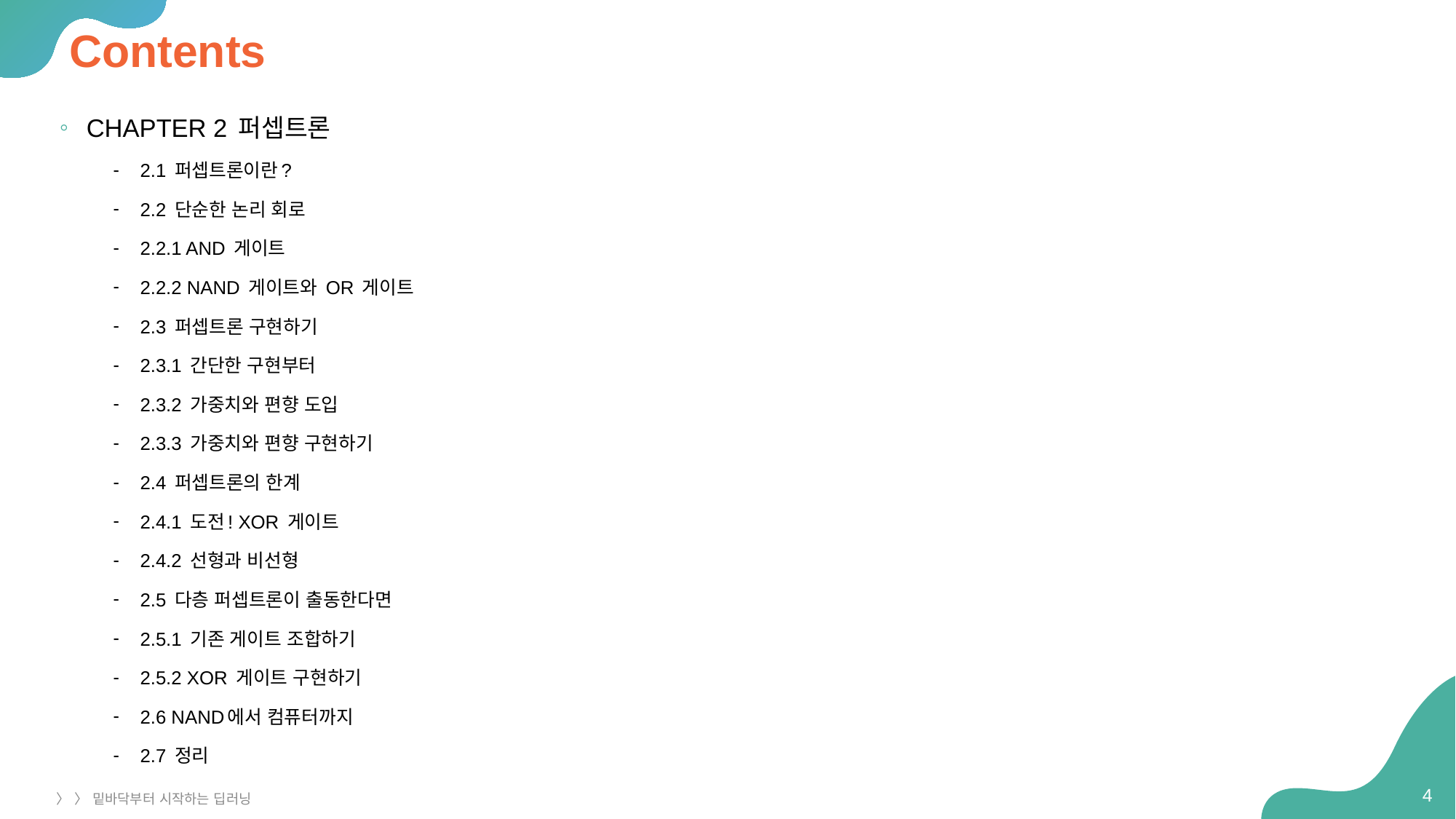

# Contents
CHAPTER 2 퍼셉트론
2.1 퍼셉트론이란?
2.2 단순한 논리 회로
2.2.1 AND 게이트
2.2.2 NAND 게이트와 OR 게이트
2.3 퍼셉트론 구현하기
2.3.1 간단한 구현부터
2.3.2 가중치와 편향 도입
2.3.3 가중치와 편향 구현하기
2.4 퍼셉트론의 한계
2.4.1 도전! XOR 게이트
2.4.2 선형과 비선형
2.5 다층 퍼셉트론이 출동한다면
2.5.1 기존 게이트 조합하기
2.5.2 XOR 게이트 구현하기
2.6 NAND에서 컴퓨터까지
2.7 정리

4
〉 〉 밑바닥부터 시작하는 딥러닝